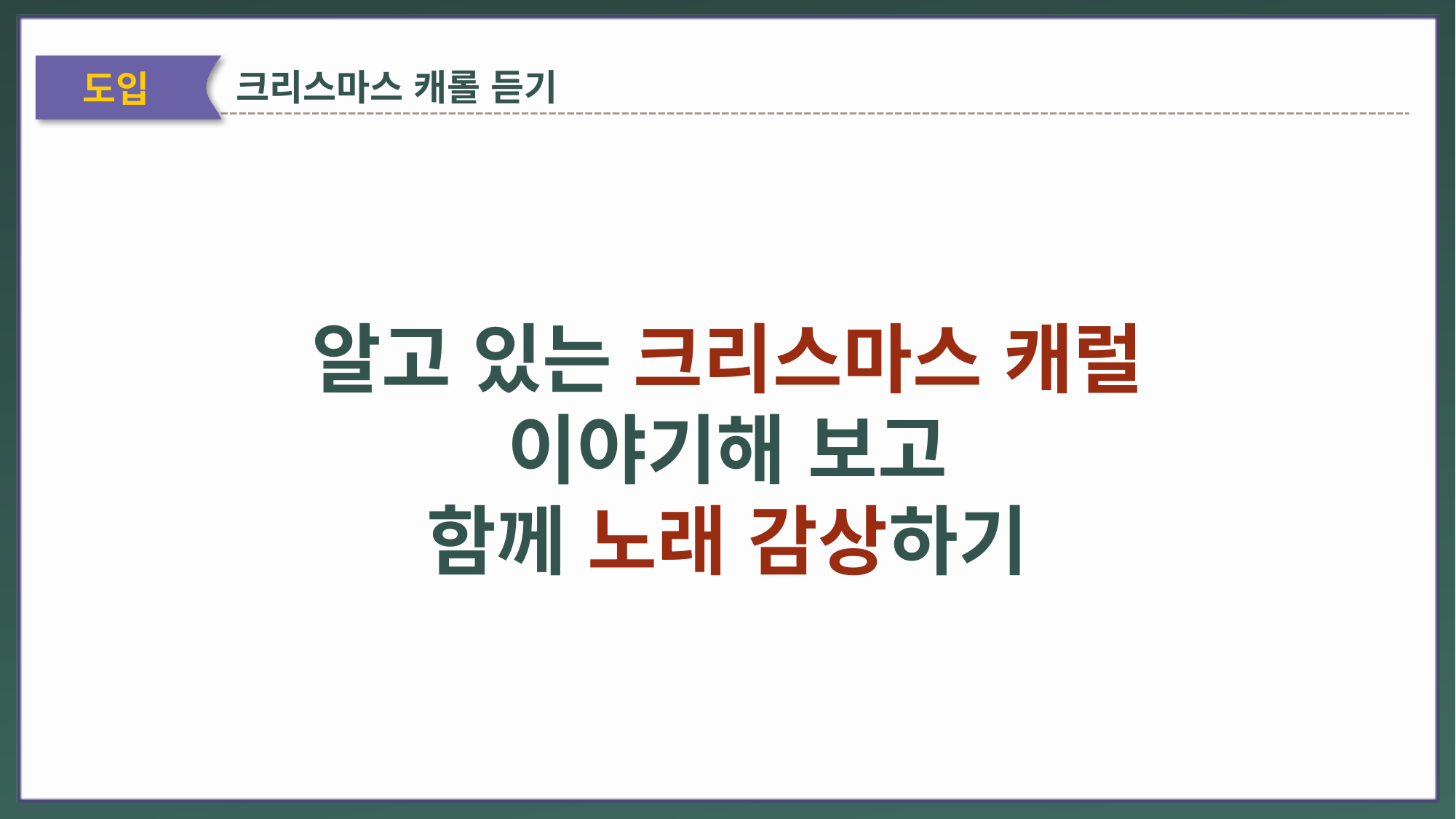

도입
크리스마스 캐롤 듣기
알고 있는 크리스마스 캐럴
이야기해 보고
함께 노래 감상하기